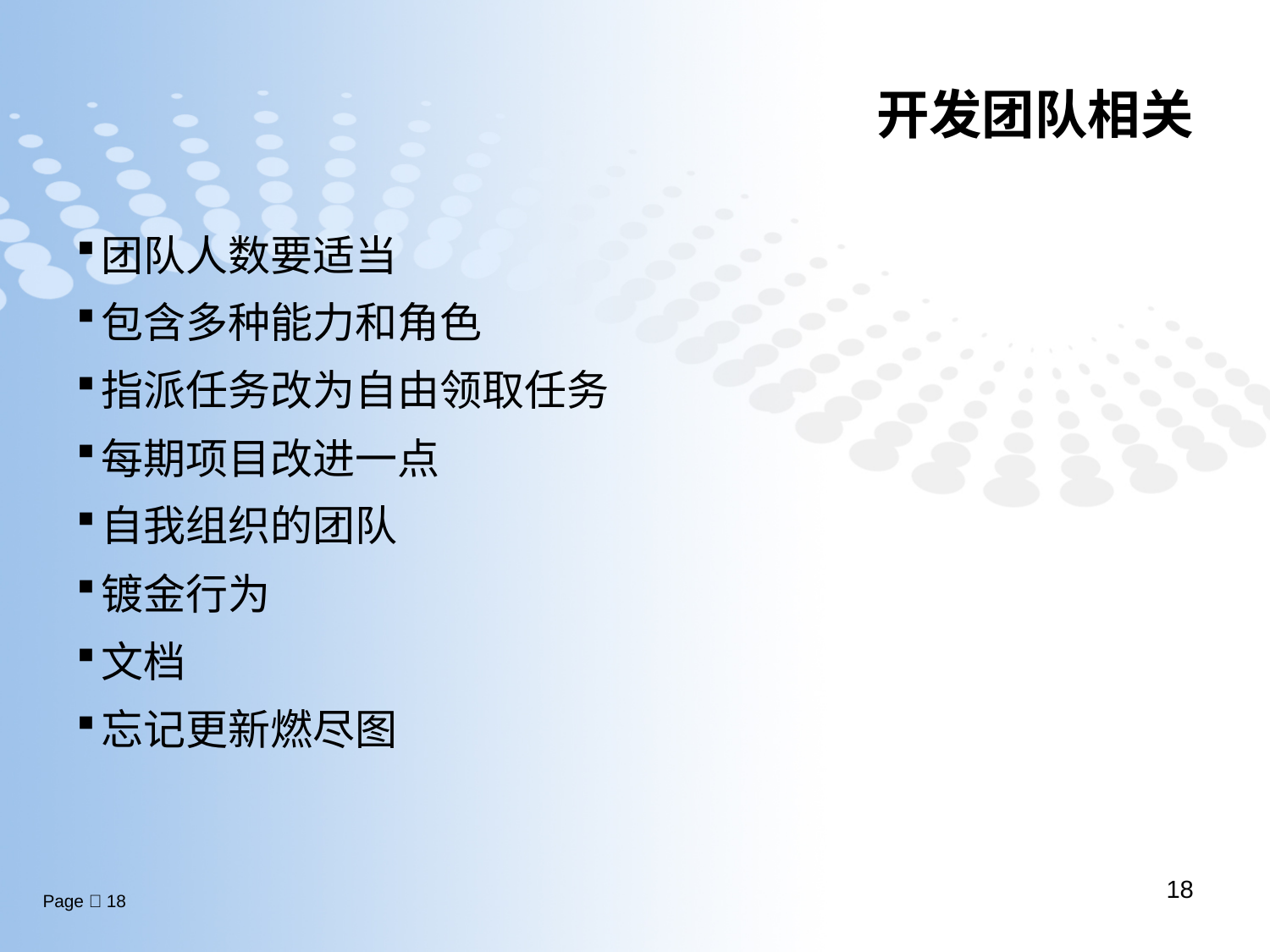

# 开发团队相关
团队人数要适当
包含多种能力和角色
指派任务改为自由领取任务
每期项目改进一点
自我组织的团队
镀金行为
文档
忘记更新燃尽图
18